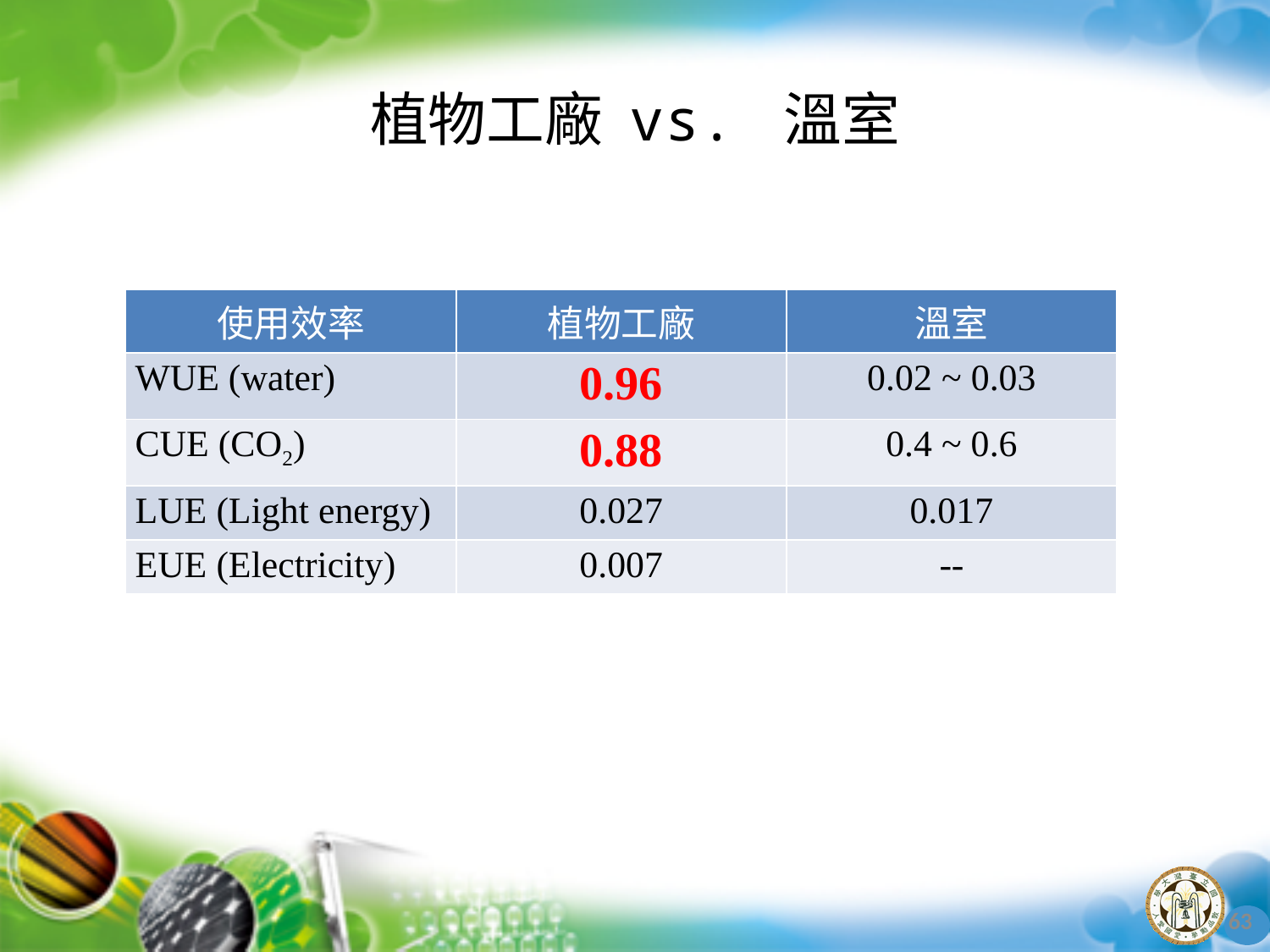

# 植物工廠 vs. 溫室
| 使用效率 | 植物工廠 | 溫室 |
| --- | --- | --- |
| WUE (water) | 0.96 | 0.02 ~ 0.03 |
| CUE (CO2) | 0.88 | 0.4 ~ 0.6 |
| LUE (Light energy) | 0.027 | 0.017 |
| EUE (Electricity) | 0.007 | -- |
63